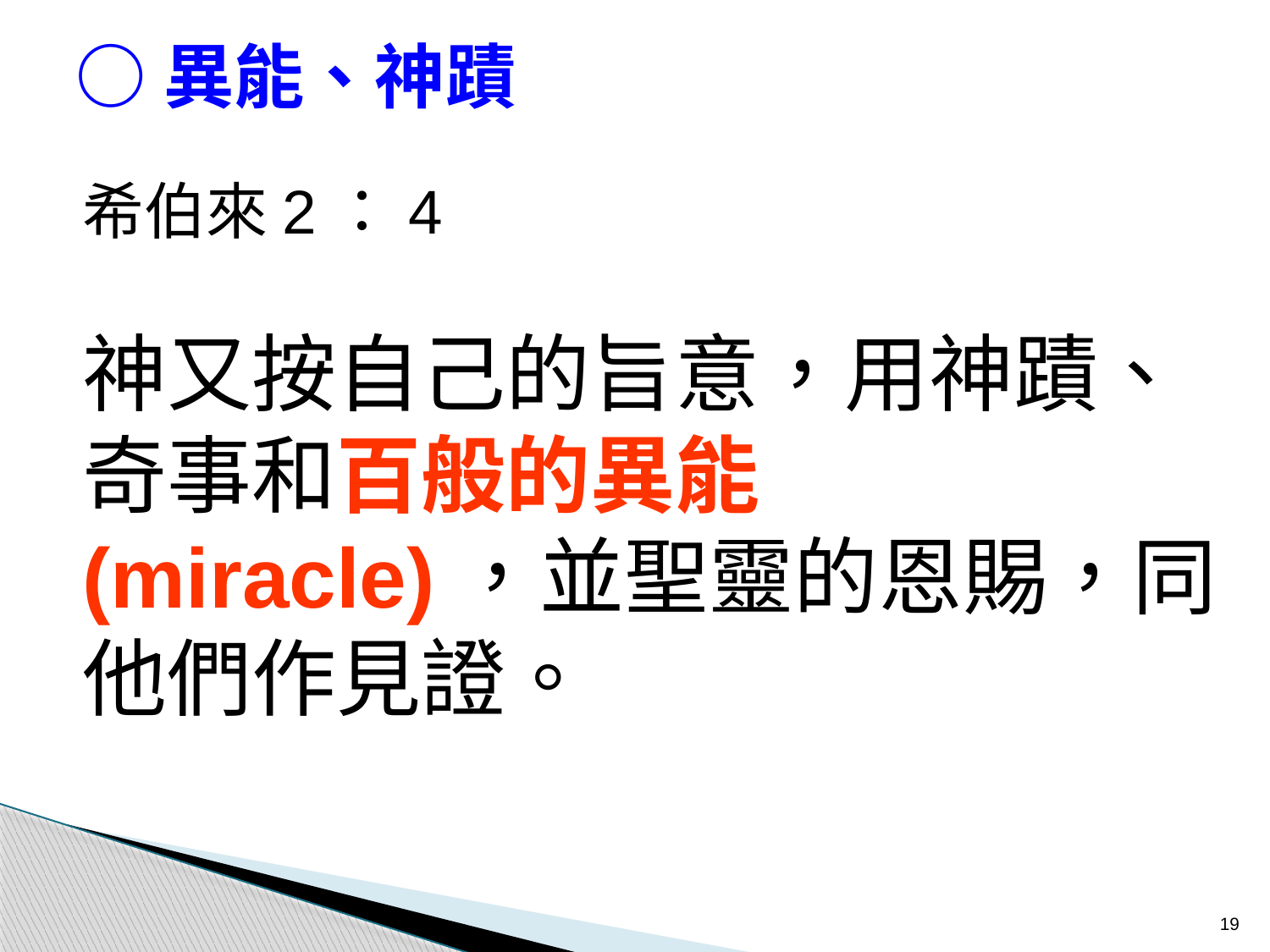

○異能、神蹟
希伯來2：4

神又按自己的旨意，用神蹟、奇事和百般的異能(miracle)，並聖靈的恩賜，同他們作見證。
19